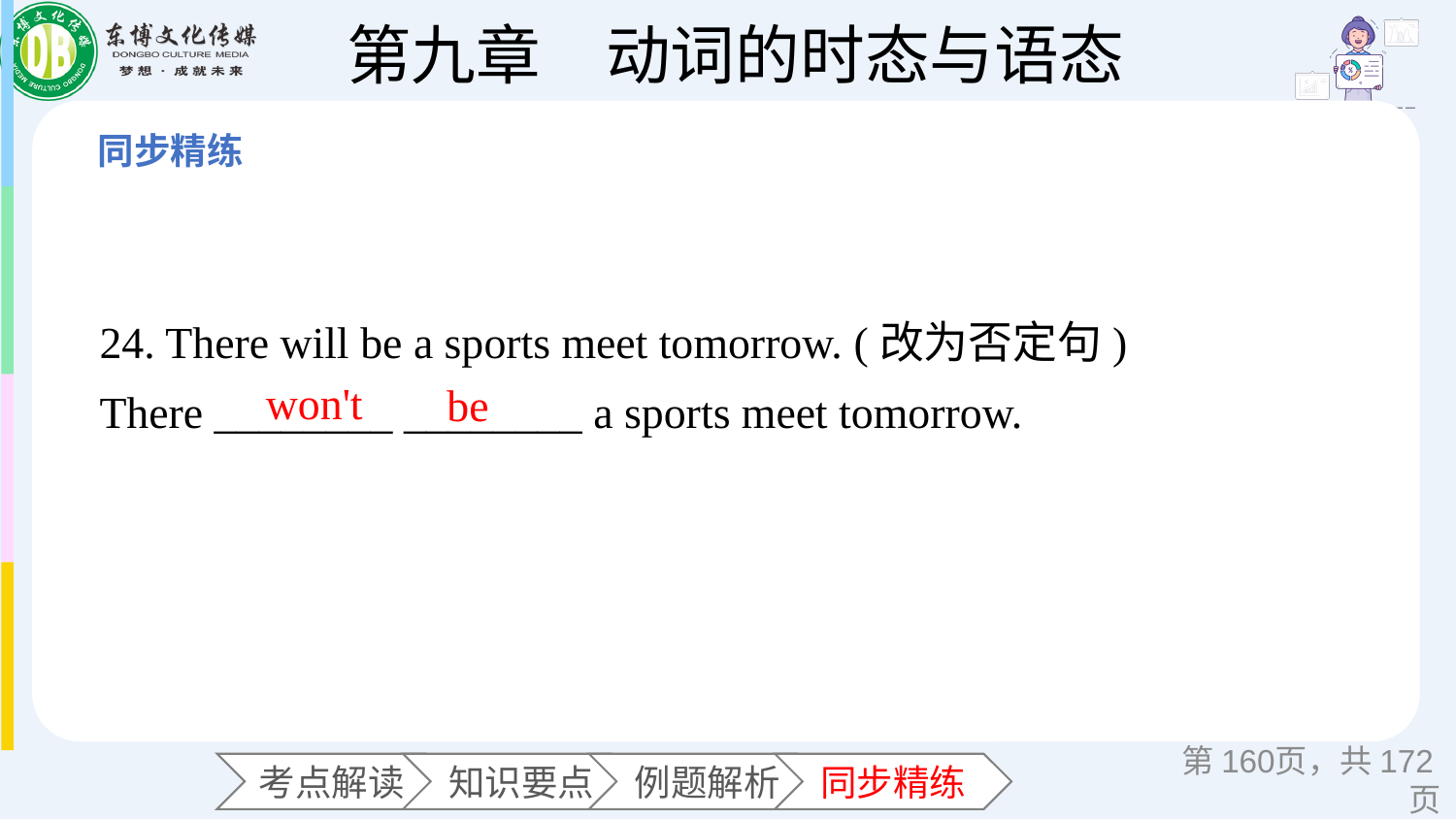

24. There will be a sports meet tomorrow. (改为否定句)
There ________ ________ a sports meet tomorrow.
 won't
be
第160页，共172页